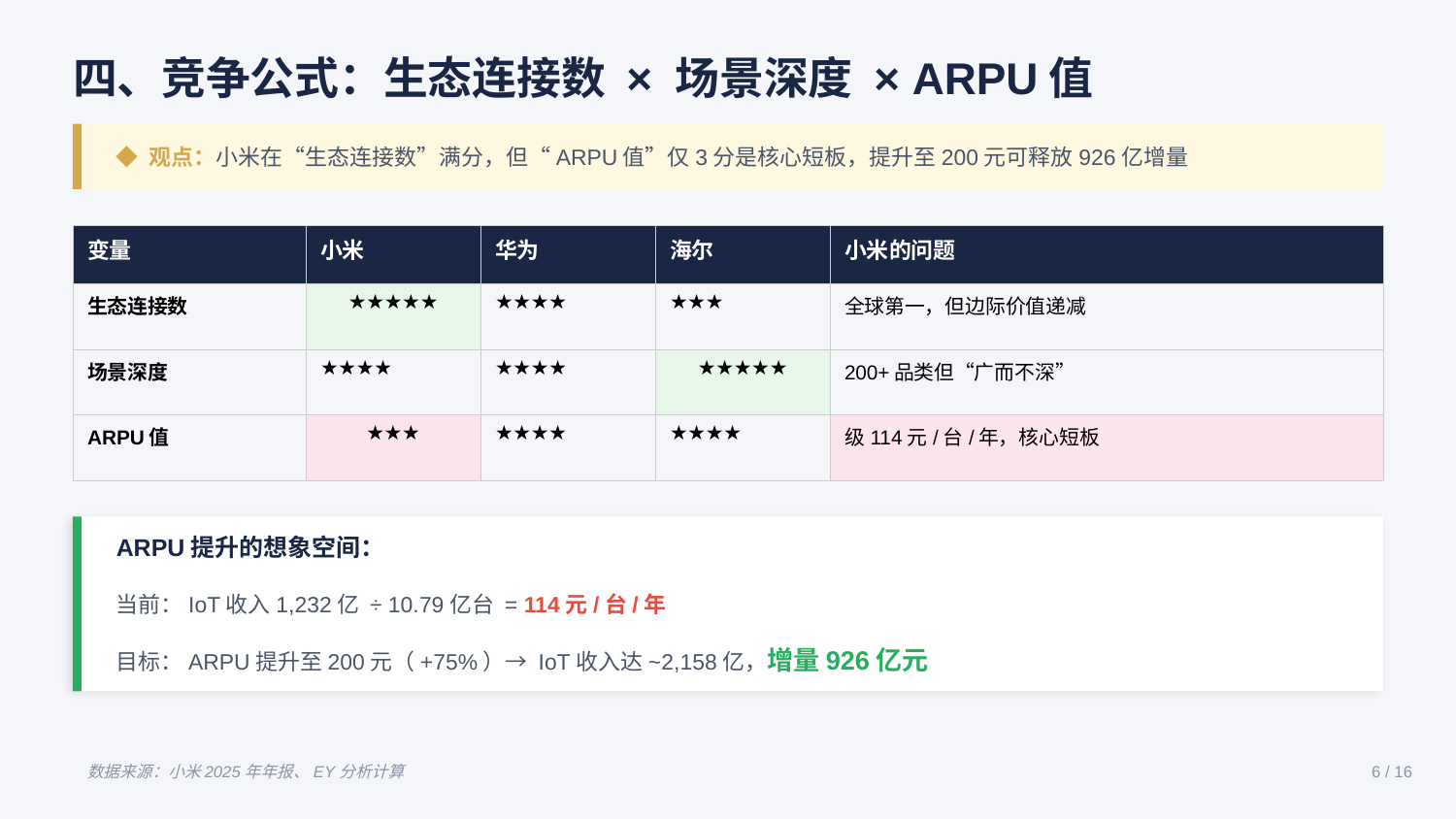

四、竞争公式：生态连接数 × 场景深度 × ARPU值

◆ 观点：小米在“生态连接数”满分，但“ARPU值”仅3分是核心短板，提升至200元可释放926亿增量
| 变量 | 小米 | 华为 | 海尔 | 小米的问题 |
| --- | --- | --- | --- | --- |
| 生态连接数 | ★★★★★ | ★★★★ | ★★★ | 全球第一，但边际价值递减 |
| 场景深度 | ★★★★ | ★★★★ | ★★★★★ | 200+品类但“广而不深” |
| ARPU值 | ★★★ | ★★★★ | ★★★★ | 级114元/台/年，核心短板 |

ARPU提升的想象空间：

当前：IoT收入1,232亿 ÷ 10.79亿台 = 114元/台/年

目标：ARPU提升至200元（+75%）→ IoT收入达~2,158亿，增量926亿元
数据来源：小米2025年年报、EY分析计算
6 / 16